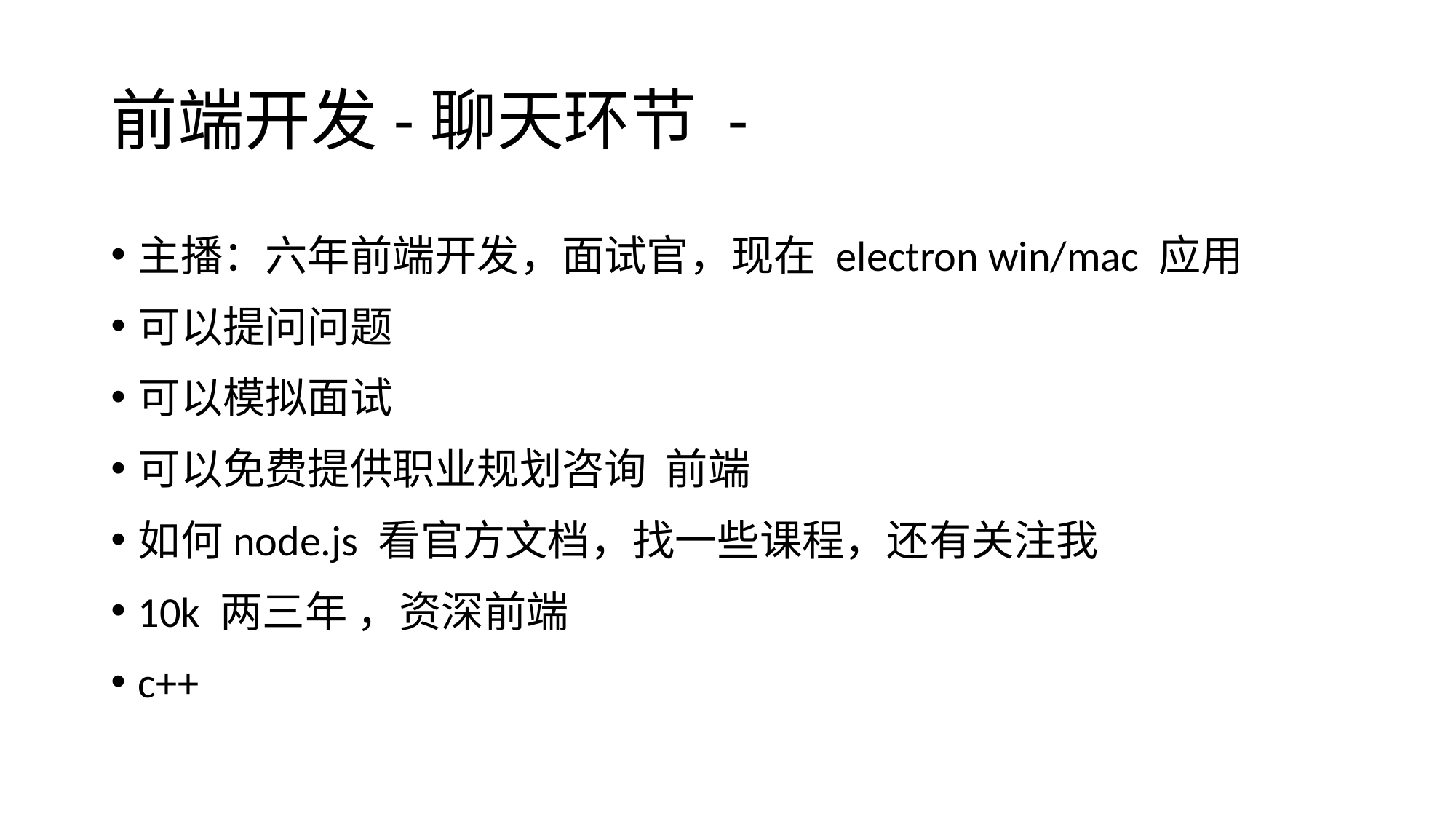

# 前端开发-聊天环节 -
主播：六年前端开发，面试官，现在 electron win/mac 应用
可以提问问题
可以模拟面试
可以免费提供职业规划咨询  前端
如何node.js 看官方文档，找一些课程，还有关注我
10k 两三年 ，资深前端
c++